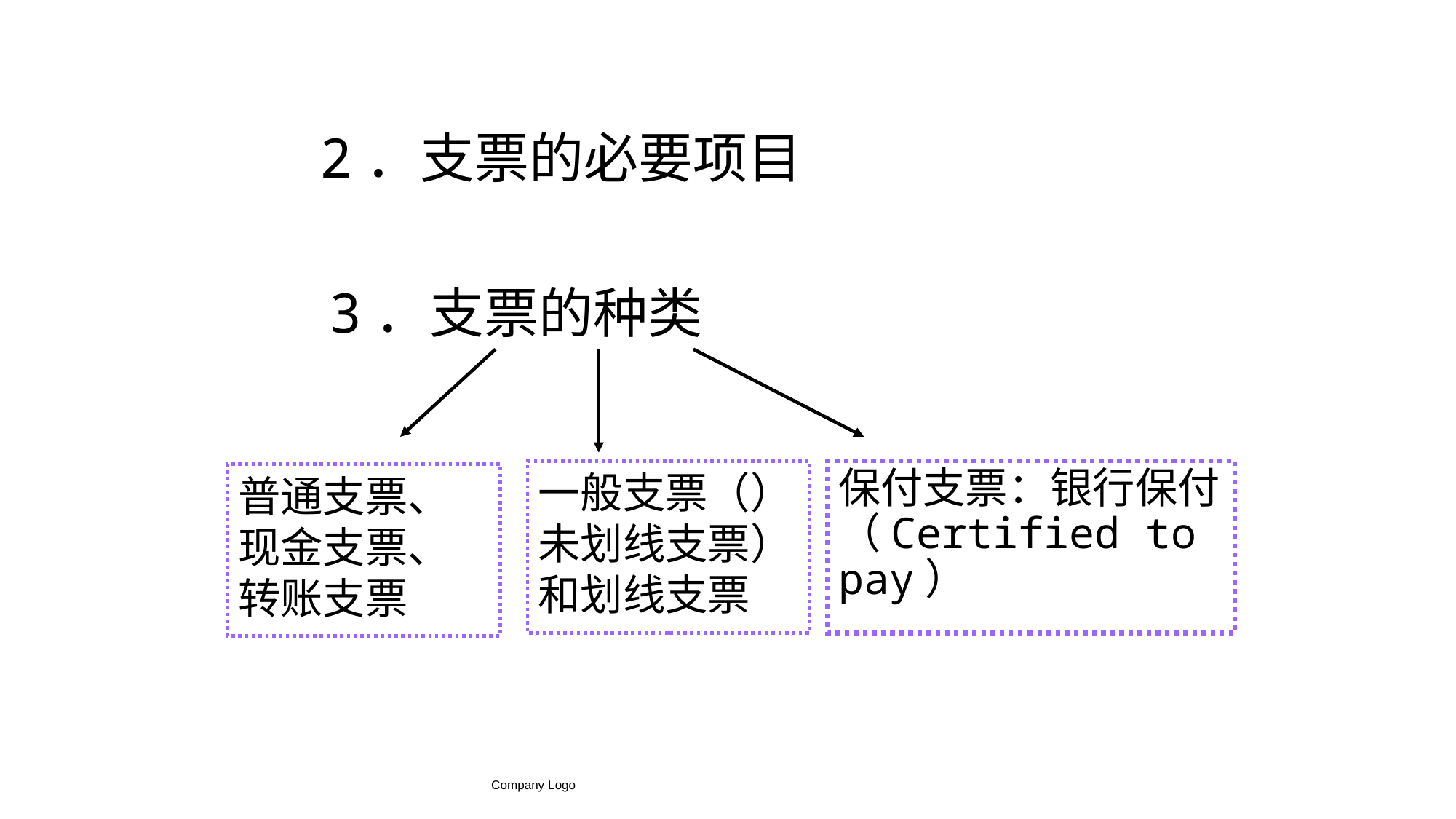

2．支票的必要项目
3．支票的种类
一般支票（）未划线支票）和划线支票
保付支票：银行保付（Certified to pay）
普通支票、现金支票、转账支票
Company Logo